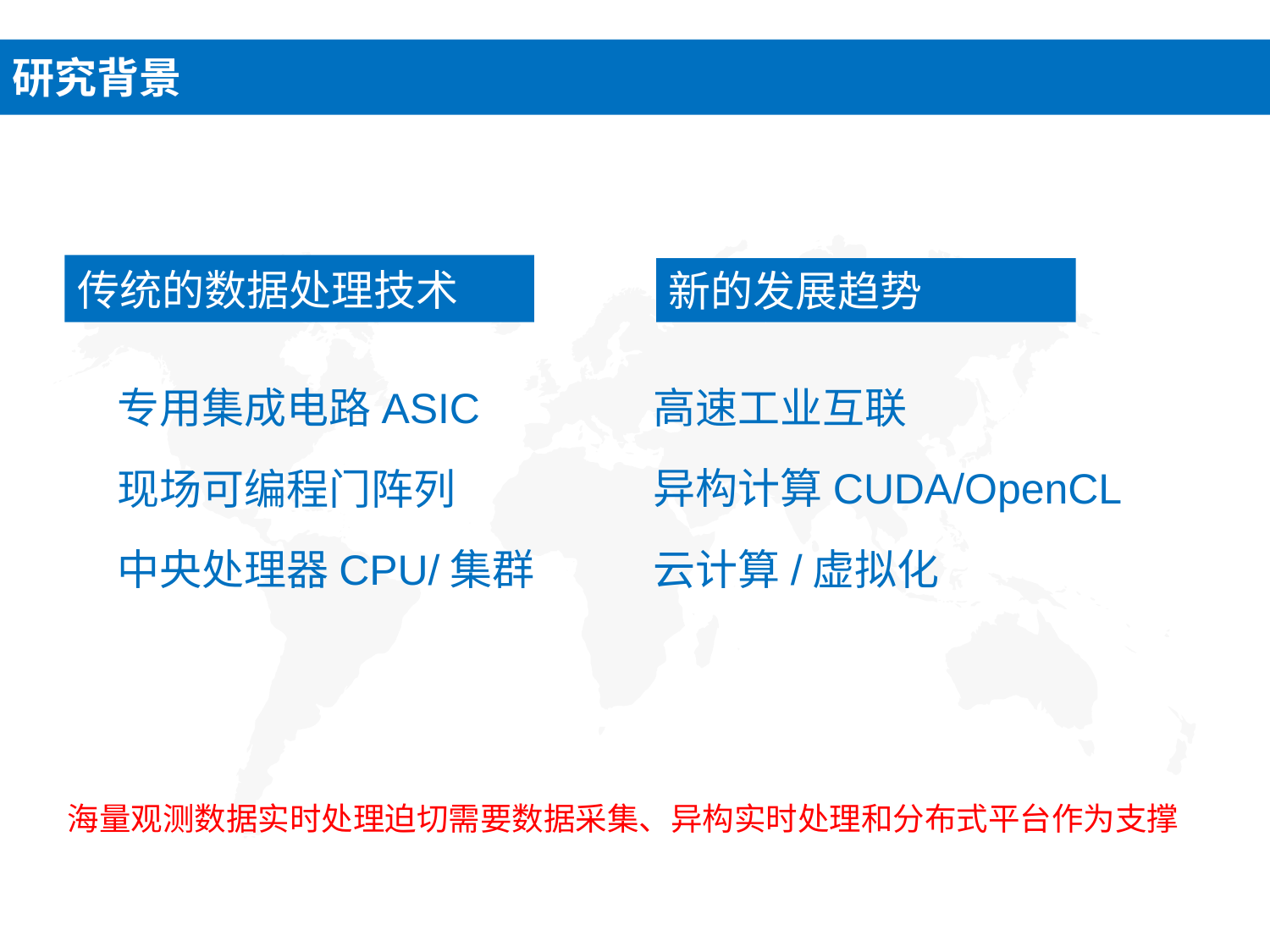

研究背景

传统的数据处理技术
新的发展趋势
专用集成电路ASIC
现场可编程门阵列
中央处理器CPU/集群
高速工业互联
异构计算CUDA/OpenCL
云计算/虚拟化
海量观测数据实时处理迫切需要数据采集、异构实时处理和分布式平台作为支撑